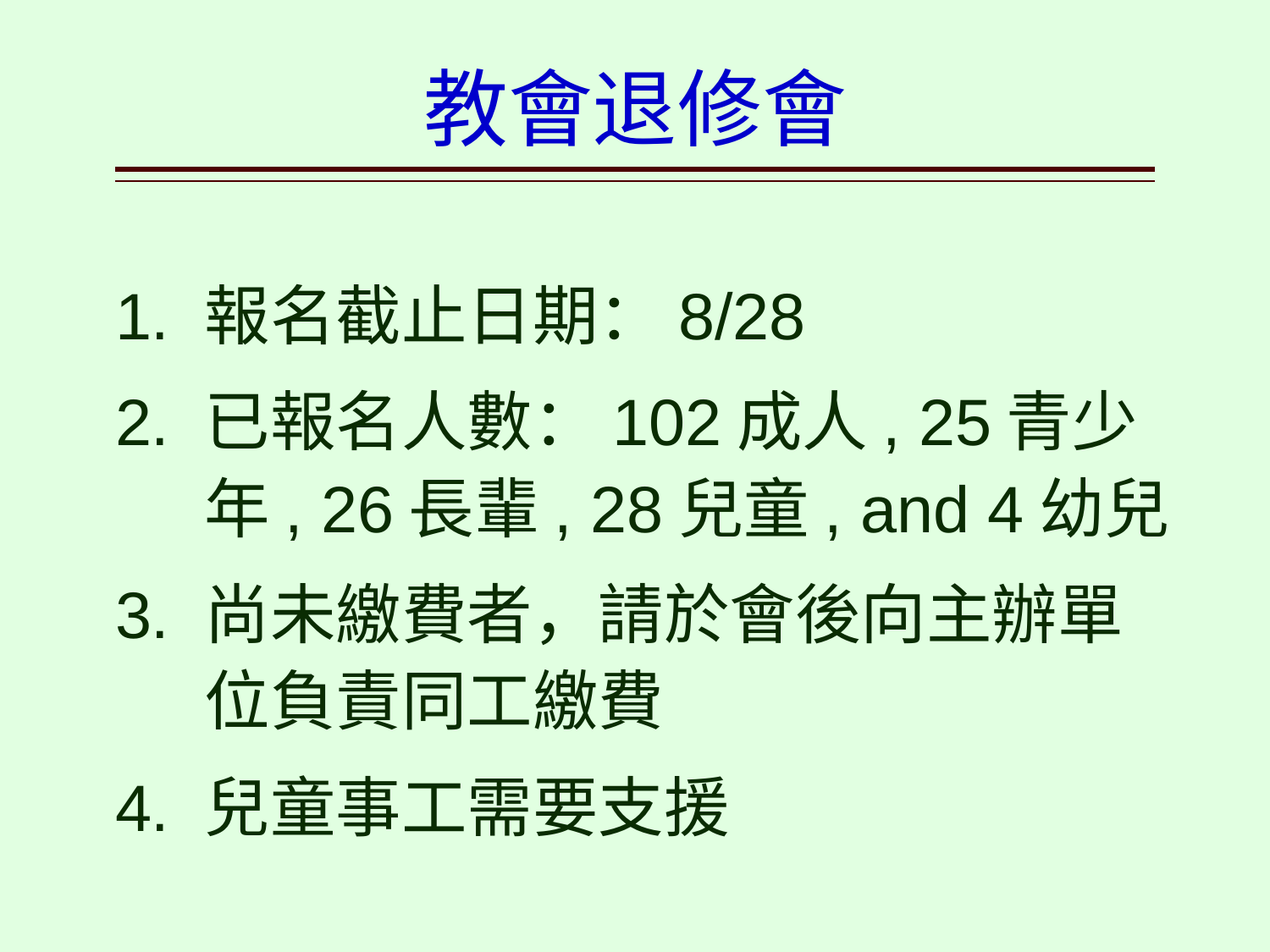

# 教會退修會
報名截止日期：8/28
已報名人數：102成人, 25青少年, 26長輩, 28兒童, and 4幼兒
尚未繳費者，請於會後向主辦單位負責同工繳費
兒童事工需要支援